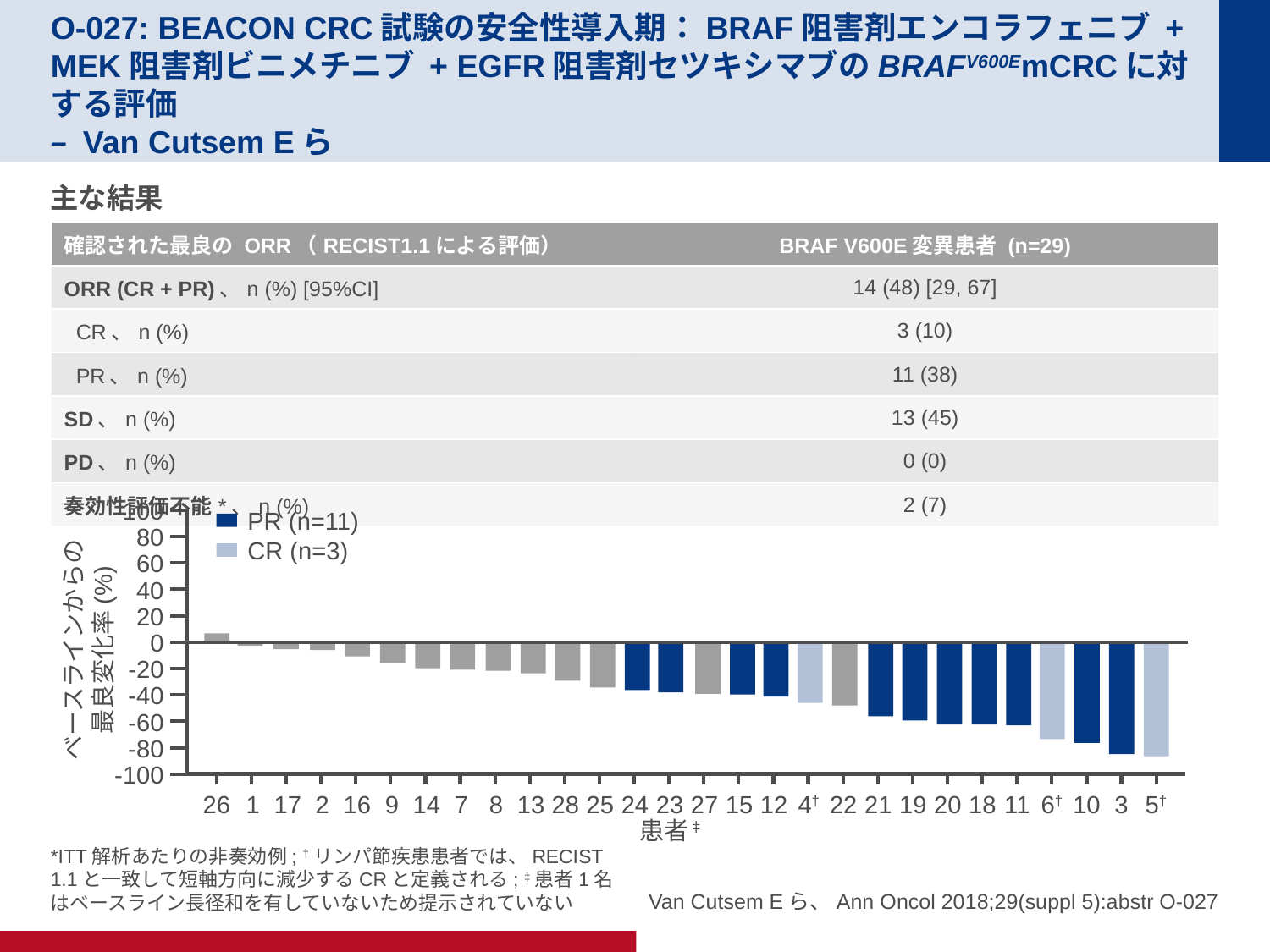

# O-027: BEACON CRC試験の安全性導入期：BRAF阻害剤エンコラフェニブ + MEK阻害剤ビニメチニブ + EGFR阻害剤セツキシマブのBRAFV600EmCRCに対する評価 – Van Cutsem Eら
主な結果
| 確認された最良の ORR（RECIST1.1による評価） | BRAF V600E変異患者 (n=29) |
| --- | --- |
| ORR (CR + PR)、n (%) [95%CI] | 14 (48) [29, 67] |
| CR、n (%) | 3 (10) |
| PR、n (%) | 11 (38) |
| SD、n (%) | 13 (45) |
| PD、n (%) | 0 (0) |
| 奏効性評価不能\*、n (%) | 2 (7) |
100
PR (n=11)
CR (n=3)

80
60

40
20
0
ベースラインからの
最良変化率(%)

-20
-40
-60
-80
-100
26
1
17
2
16
9
14
7
8
13
28
25
24
23
27
15
12
4†
22
21
19
20
18
11
6†
10
3
5†
患者‡
*ITT解析あたりの非奏効例; †リンパ節疾患患者では、RECIST 1.1と一致して短軸方向に減少するCRと定義される; ‡患者1名はベースライン長径和を有していないため提示されていない
Van Cutsem Eら、Ann Oncol 2018;29(suppl 5):abstr O-027